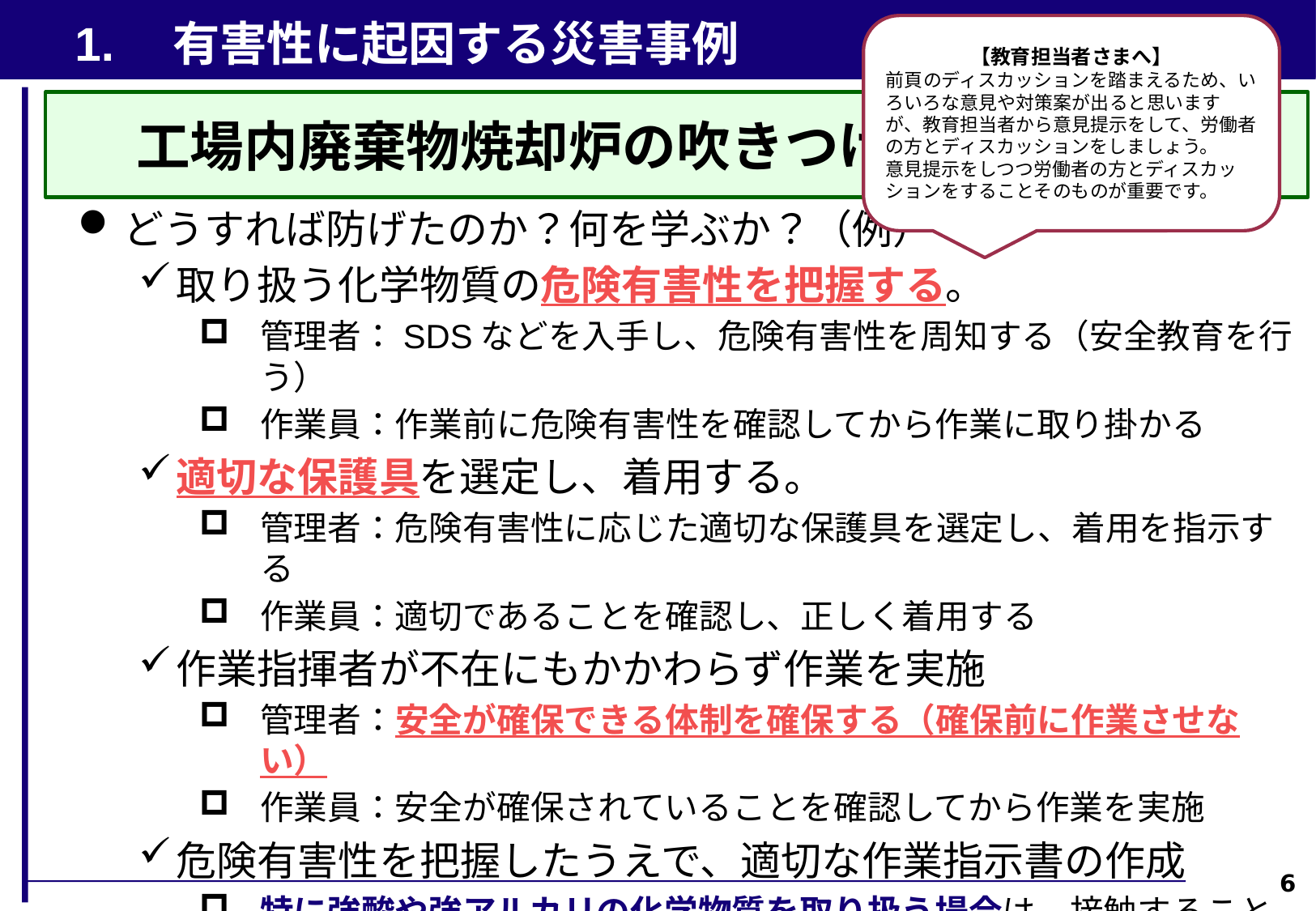

1.　有害性に起因する災害事例
【教育担当者さまへ】
前頁のディスカッションを踏まえるため、いろいろな意見や対策案が出ると思いますが、教育担当者から意見提示をして、労働者の方とディスカッションをしましょう。
意見提示をしつつ労働者の方とディスカッションをすることそのものが重要です。
工場内廃棄物焼却炉の吹きつけ作業中に薬傷
どうすれば防げたのか？何を学ぶか？（例）
取り扱う化学物質の危険有害性を把握する。
管理者：SDSなどを入手し、危険有害性を周知する（安全教育を行う）
作業員：作業前に危険有害性を確認してから作業に取り掛かる
適切な保護具を選定し、着用する。
管理者：危険有害性に応じた適切な保護具を選定し、着用を指示する
作業員：適切であることを確認し、正しく着用する
作業指揮者が不在にもかかわらず作業を実施
管理者：安全が確保できる体制を確保する（確保前に作業させない）
作業員：安全が確保されていることを確認してから作業を実施
危険有害性を把握したうえで、適切な作業指示書の作成
特に強酸や強アルカリの化学物質を取り扱う場合は、接触することで重大な健康被害を引き起こすおそれがあるため、適切な対策を検討

6